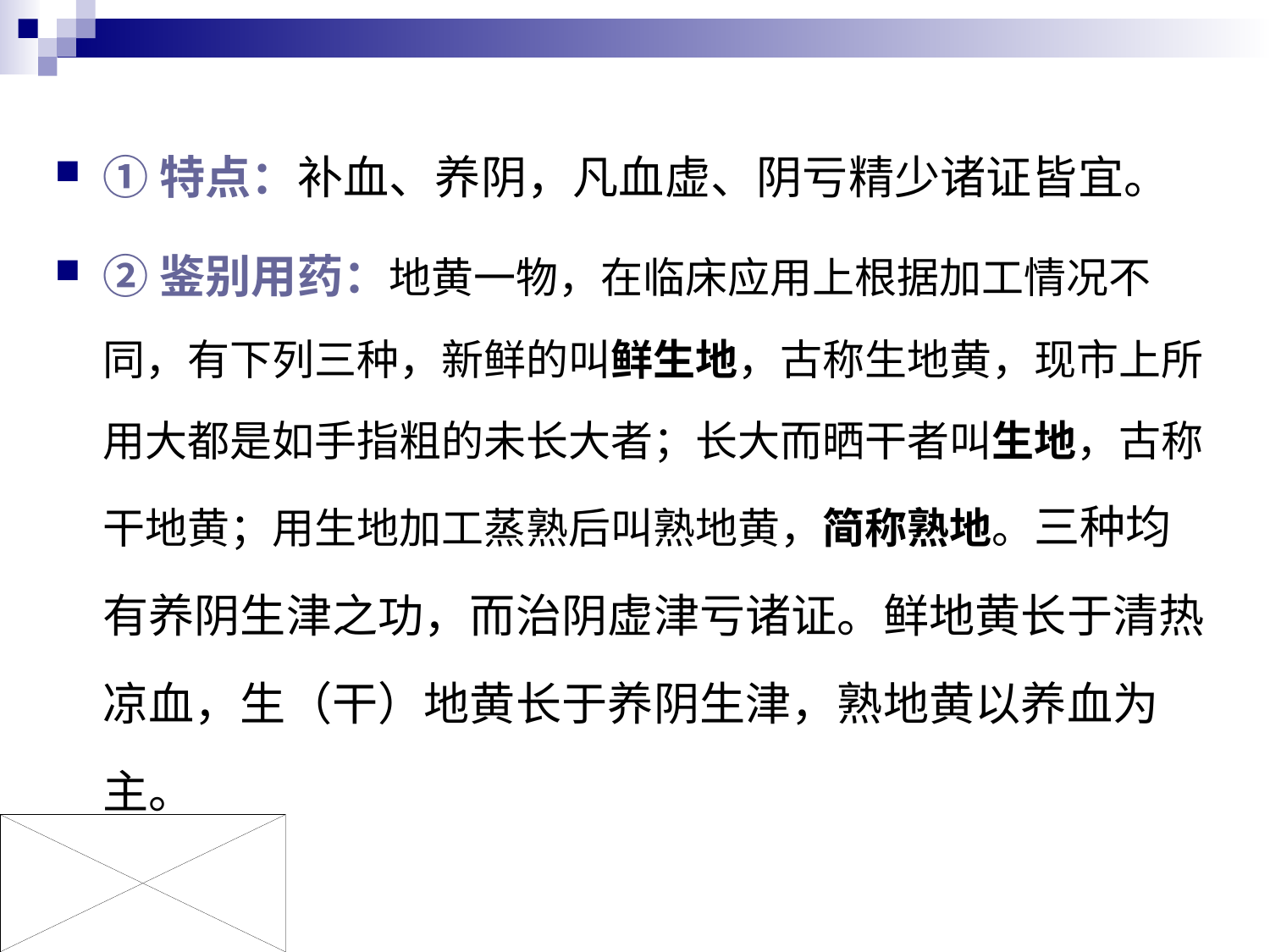

# ①特点：补血、养阴，凡血虚、阴亏精少诸证皆宜。
②鉴别用药：地黄一物，在临床应用上根据加工情况不同，有下列三种，新鲜的叫鲜生地，古称生地黄，现市上所用大都是如手指粗的未长大者；长大而晒干者叫生地，古称干地黄；用生地加工蒸熟后叫熟地黄，简称熟地。三种均有养阴生津之功，而治阴虚津亏诸证。鲜地黄长于清热凉血，生（干）地黄长于养阴生津，熟地黄以养血为主。